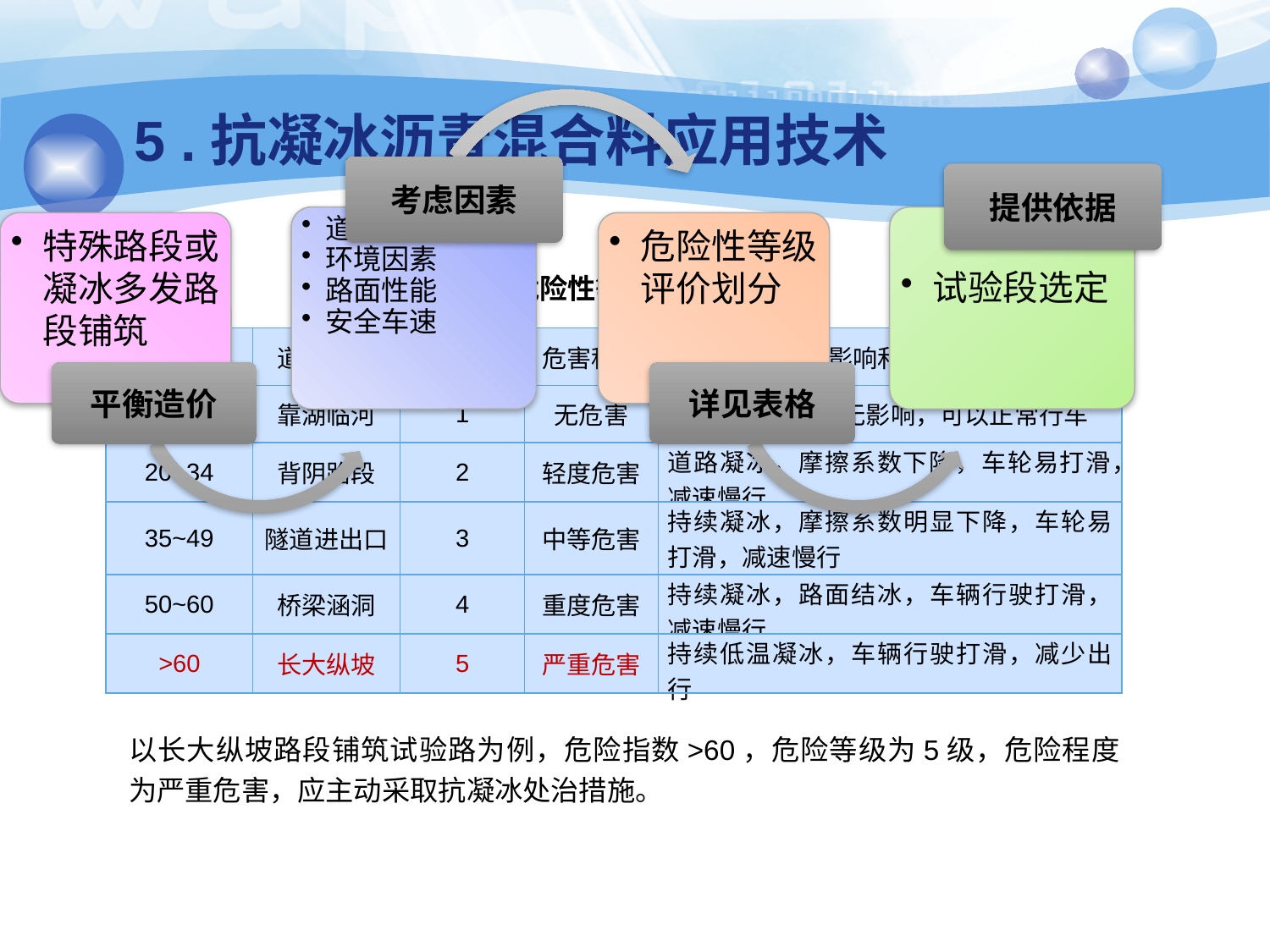

5 .抗凝冰沥青混合料应用技术
凝冰危险性等级划分
以长大纵坡路段铺筑试验路为例，危险指数>60，危险等级为5级，危险程度为严重危害，应主动采取抗凝冰处治措施。
特殊路段或凝冰多发路段铺筑
平衡造价
道路设计
环境因素
路面性能
安全车速

考虑因素
危险性等级评价划分
详见表格

试验段选定
提供依据
| 危害指数 | 道路类型 | 危害等级 | 危害程度 | 影响和建议 |
| --- | --- | --- | --- | --- |
| <20 | 靠湖临河 | 1 | 无危害 | 天气条件对交通无影响，可以正常行车 |
| 20~34 | 背阴路段 | 2 | 轻度危害 | 道路凝冰，摩擦系数下降，车轮易打滑，减速慢行 |
| 35~49 | 隧道进出口 | 3 | 中等危害 | 持续凝冰，摩擦系数明显下降，车轮易打滑，减速慢行 |
| 50~60 | 桥梁涵洞 | 4 | 重度危害 | 持续凝冰，路面结冰，车辆行驶打滑，减速慢行 |
| >60 | 长大纵坡 | 5 | 严重危害 | 持续低温凝冰，车辆行驶打滑，减少出行 |